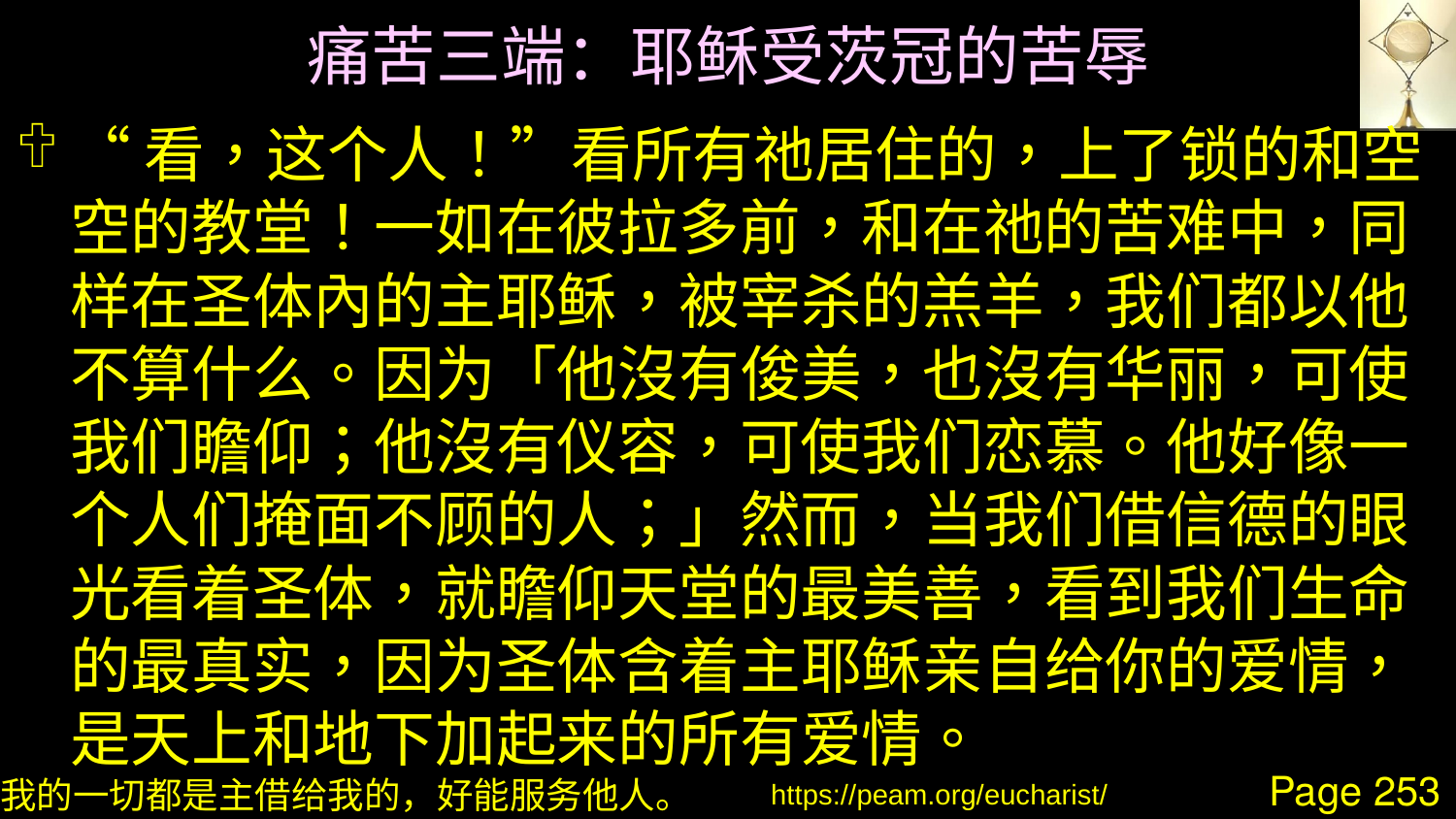

# 痛苦三端：耶稣受茨冠的苦辱
“看，这个人！”看所有祂居住的，上了锁的和空空的教堂！一如在彼拉多前，和在祂的苦难中，同样在圣体內的主耶稣，被宰杀的羔羊，我们都以他不算什么。因为「他沒有俊美，也沒有华丽，可使我们瞻仰；他沒有仪容，可使我们恋慕。他好像一个人们掩面不顾的人；」然而，当我们借信德的眼光看着圣体，就瞻仰天堂的最美善，看到我们生命的最真实，因为圣体含着主耶稣亲自给你的爱情，是天上和地下加起来的所有爱情。